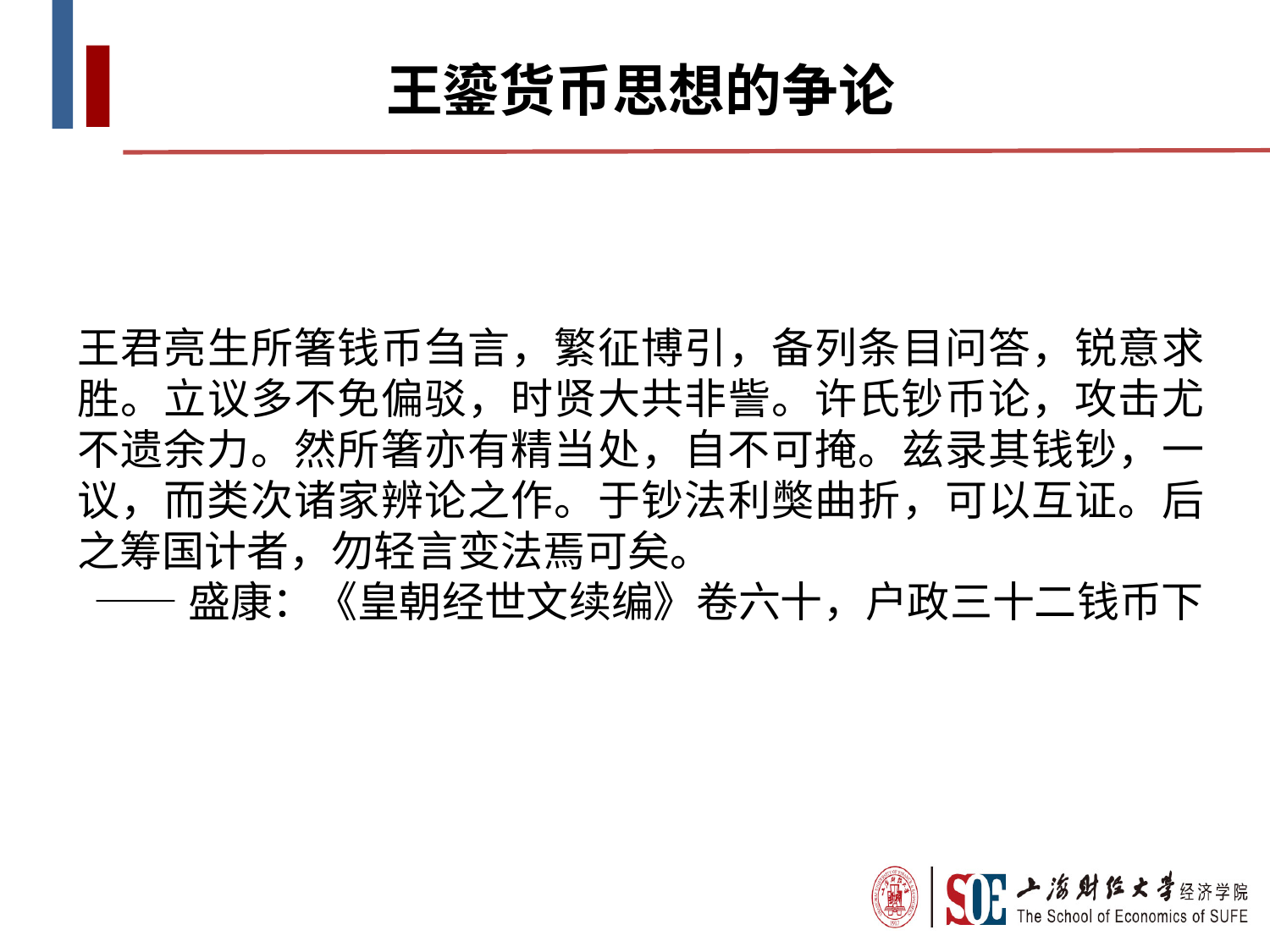

王鎏货币思想的争论

王君亮生所箸钱币刍言，繁征博引，备列条目问答，锐意求胜。立议多不免偏驳，时贤大共非訾。许氏钞币论，攻击尤不遗余力。然所箸亦有精当处，自不可掩。兹录其钱钞，一议，而类次诸家辨论之作。于钞法利獘曲折，可以互证。后之筹国计者，勿轻言变法焉可矣。
——盛康：《皇朝经世文续编》卷六十，户政三十二钱币下